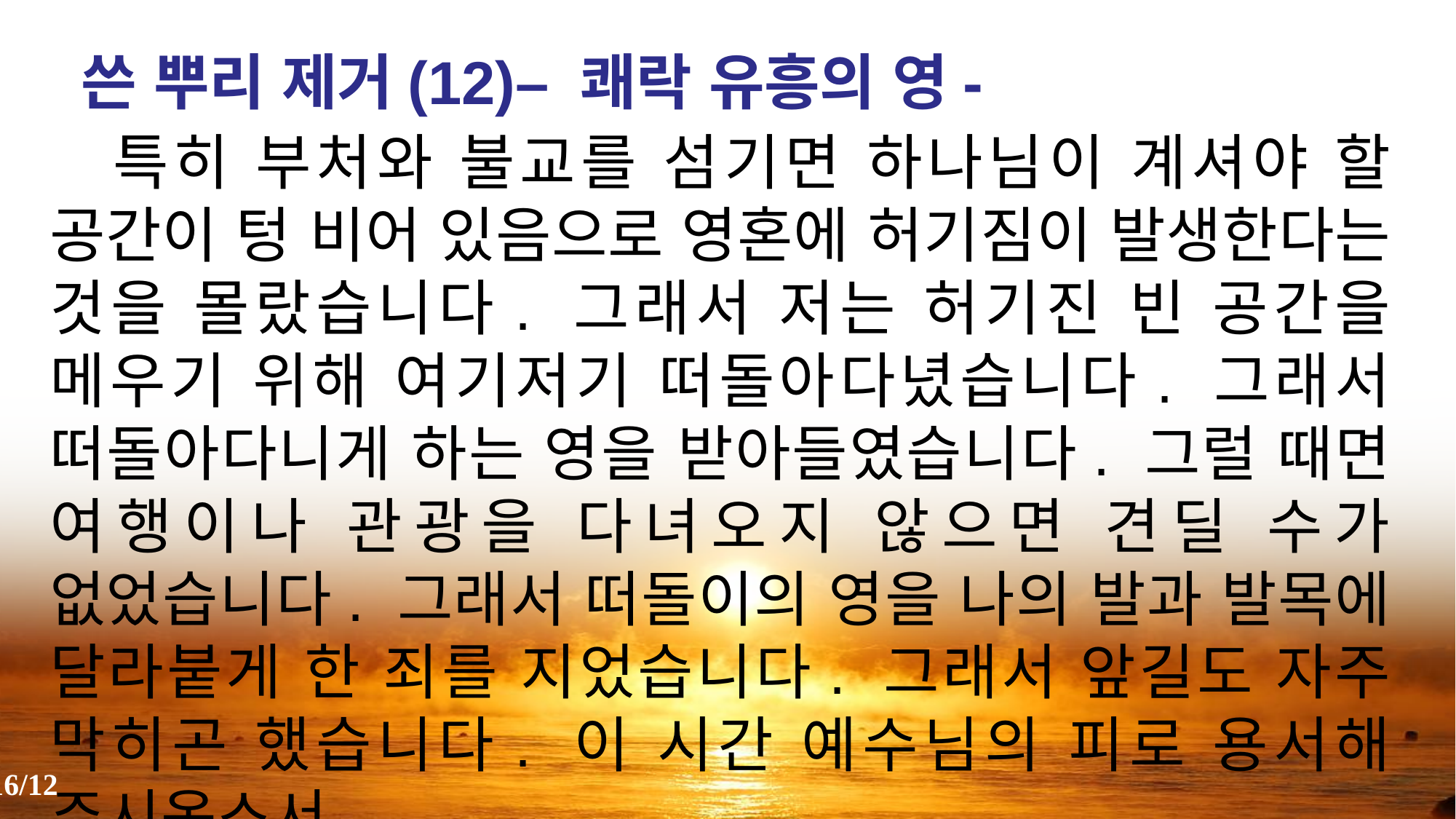

쓴 뿌리 제거(12)– 쾌락 유흥의 영-
  특히 부처와 불교를 섬기면 하나님이 계셔야 할 공간이 텅 비어 있음으로 영혼에 허기짐이 발생한다는 것을 몰랐습니다. 그래서 저는 허기진 빈 공간을 메우기 위해 여기저기 떠돌아다녔습니다. 그래서 떠돌아다니게 하는 영을 받아들였습니다. 그럴 때면 여행이나 관광을 다녀오지 않으면 견딜 수가 없었습니다. 그래서 떠돌이의 영을 나의 발과 발목에 달라붙게 한 죄를 지었습니다. 그래서 앞길도 자주 막히곤 했습니다. 이 시간 예수님의 피로 용서해 주시옵소서.